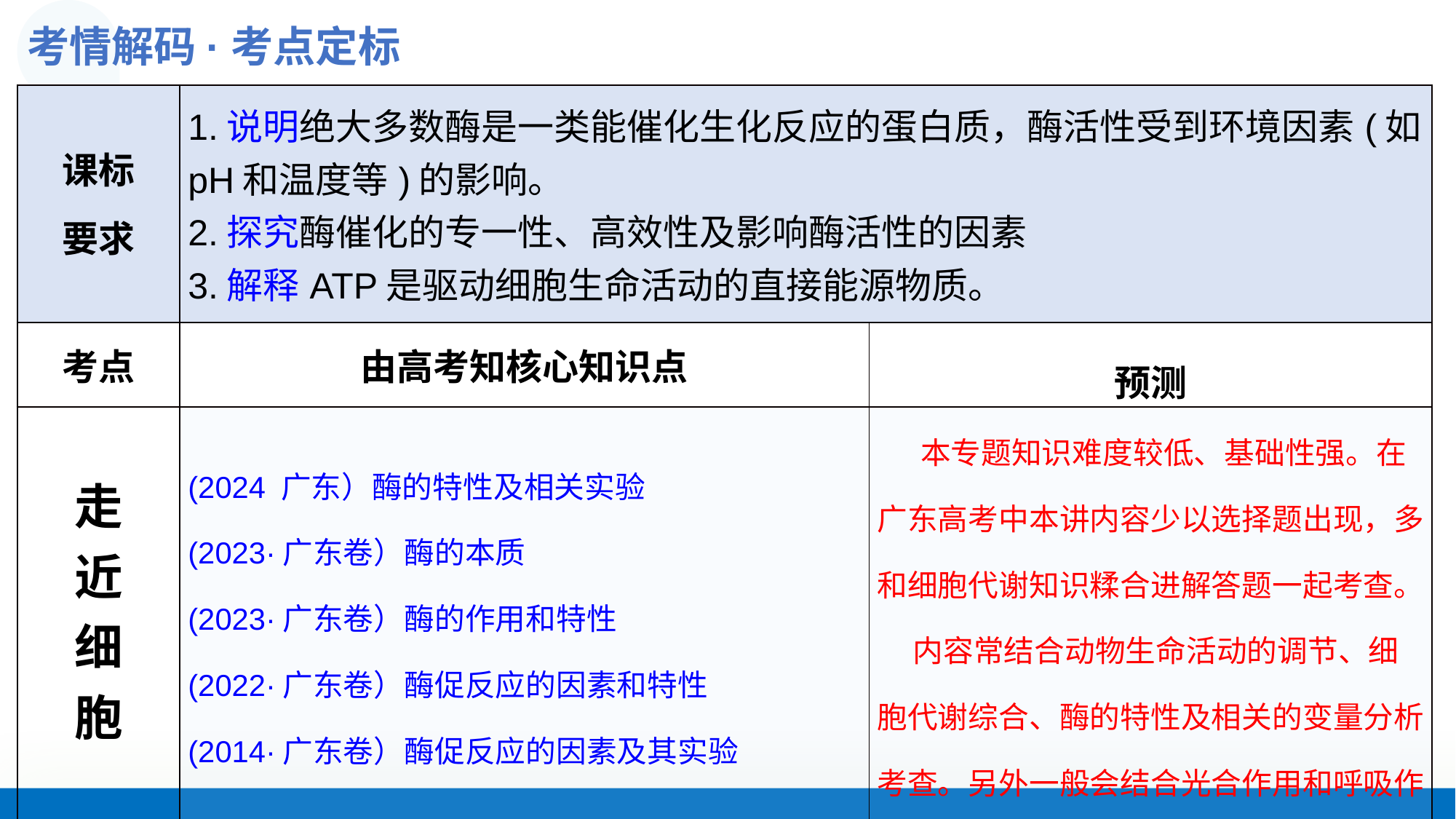

考情解码·考点定标
| 课标 要求 | 1.说明绝大多数酶是一类能催化生化反应的蛋白质，酶活性受到环境因素(如pH和温度等)的影响。 2.探究酶催化的专一性、高效性及影响酶活性的因素 3.解释ATP是驱动细胞生命活动的直接能源物质。 |  |
| --- | --- | --- |
| 考点 | 由高考知核心知识点 | 预测 |
| 走 近 细 胞 | (2024 广东）酶的特性及相关实验 (2023·广东卷）酶的本质 (2023·广东卷）酶的作用和特性 (2022·广东卷）酶促反应的因素和特性 (2014·广东卷）酶促反应的因素及其实验 | 本专题知识难度较低、基础性强。在广东高考中本讲内容少以选择题出现，多和细胞代谢知识糅合进解答题一起考查。 内容常结合动物生命活动的调节、细胞代谢综合、酶的特性及相关的变量分析考查。另外一般会结合光合作用和呼吸作用一起来考查。 |